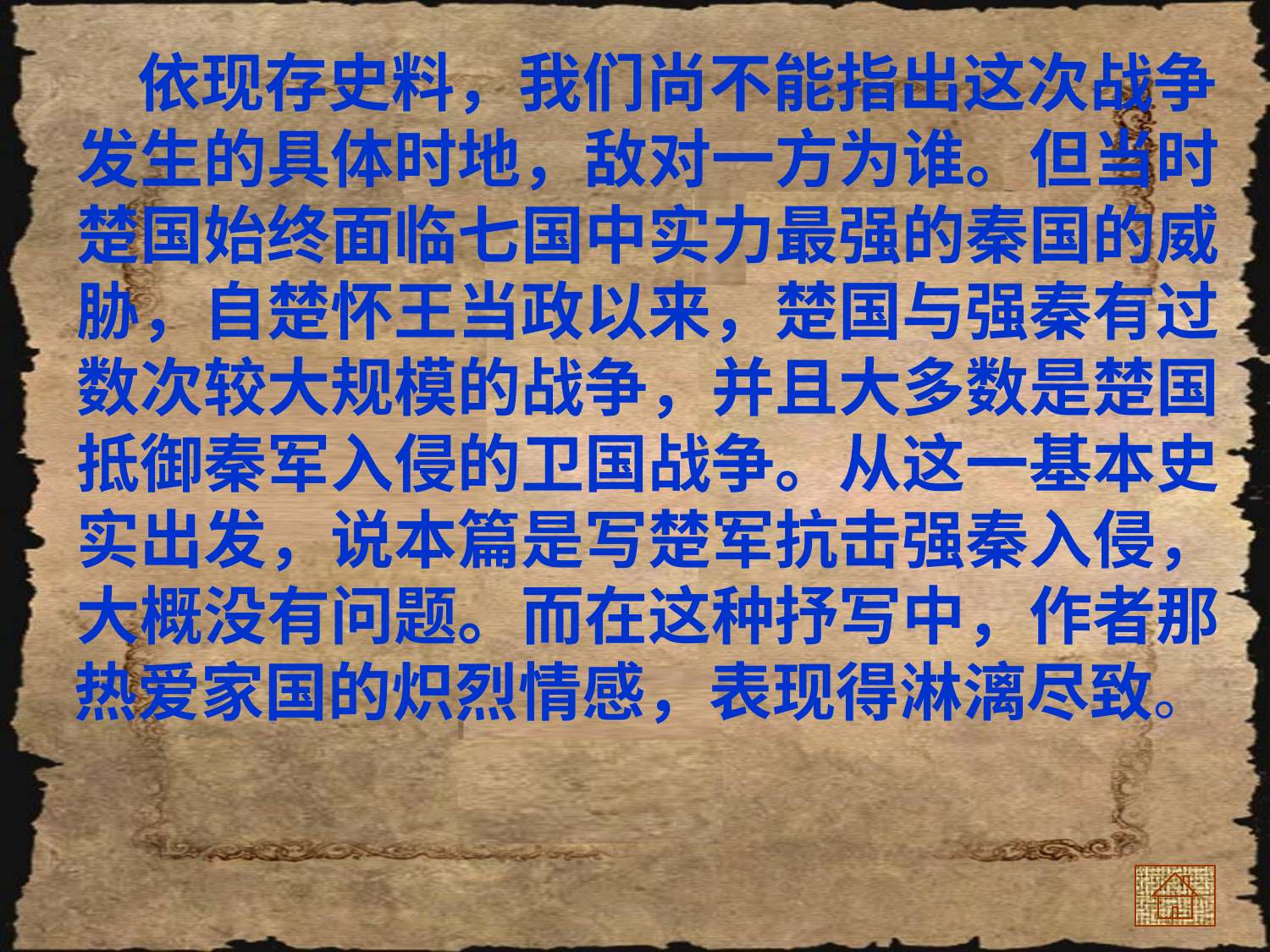

依现存史料，我们尚不能指出这次战争发生的具体时地，敌对一方为谁。但当时楚国始终面临七国中实力最强的秦国的威胁，自楚怀王当政以来，楚国与强秦有过数次较大规模的战争，并且大多数是楚国抵御秦军入侵的卫国战争。从这一基本史实出发，说本篇是写楚军抗击强秦入侵，大概没有问题。而在这种抒写中，作者那热爱家国的炽烈情感，表现得淋漓尽致。